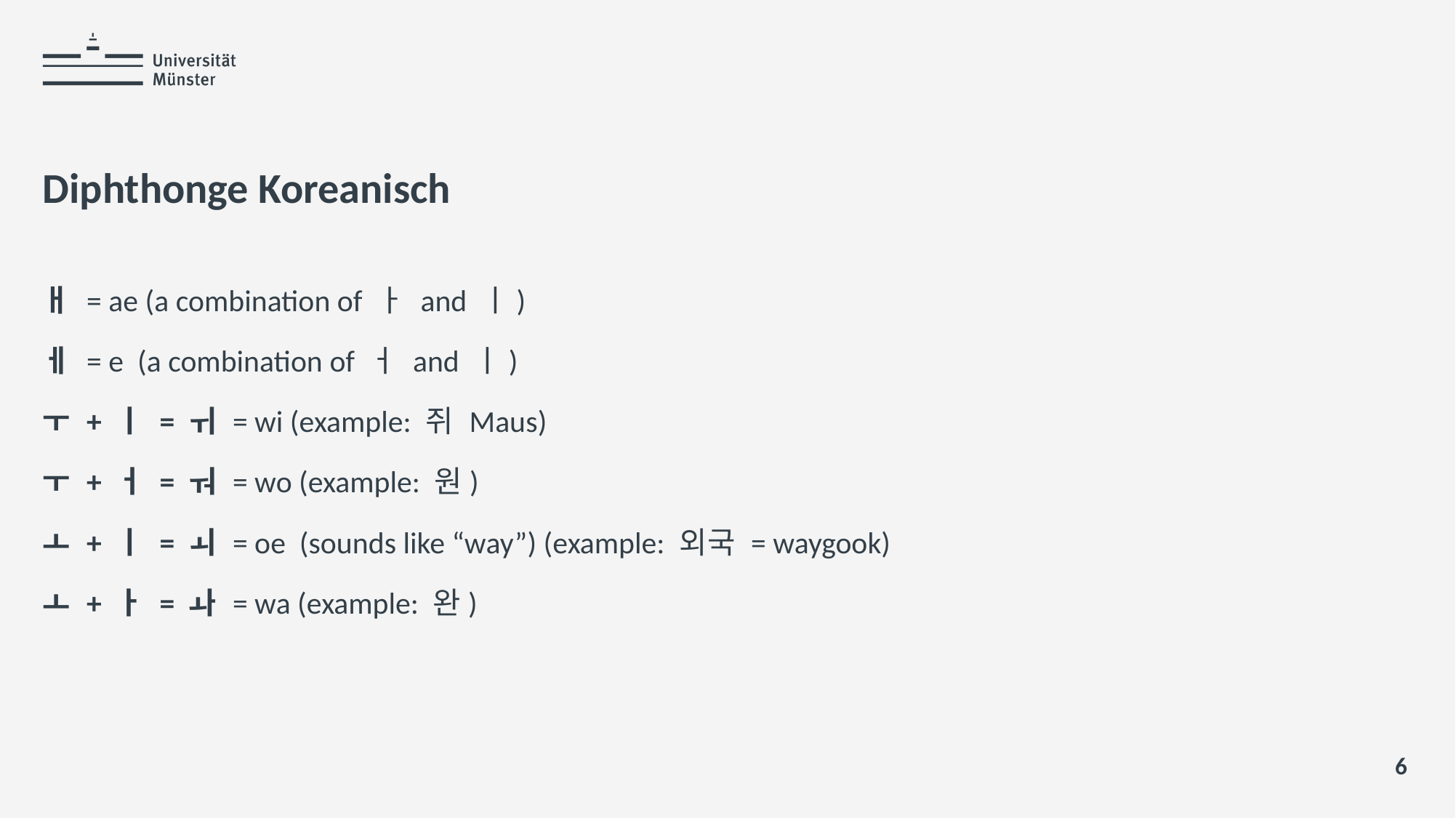

# Diphthonge Koreanisch
ㅐ = ae (a combination of ㅏ and ㅣ)
ㅔ = e  (a combination of ㅓ and ㅣ)
ㅜ + ㅣ = ㅟ = wi (example: 쥐 Maus)
ㅜ + ㅓ = ㅝ = wo (example: 원)
ㅗ + ㅣ = ㅚ = oe  (sounds like “way”) (example: 외국 = waygook)
ㅗ + ㅏ = ㅘ = wa (example: 완)

6